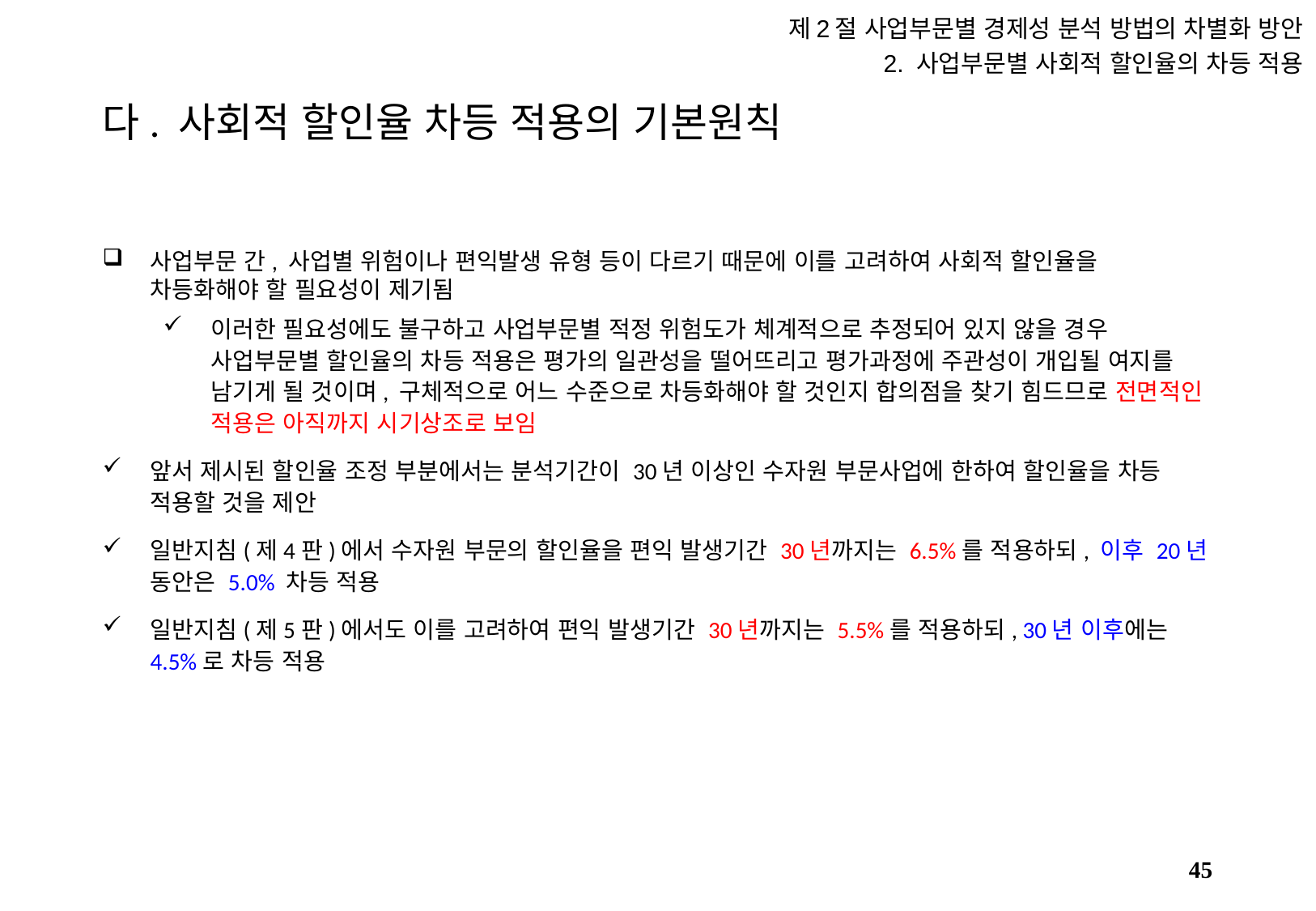

제2절 사업부문별 경제성 분석 방법의 차별화 방안
2. 사업부문별 사회적 할인율의 차등 적용
# 다. 사회적 할인율 차등 적용의 기본원칙
사업부문 간, 사업별 위험이나 편익발생 유형 등이 다르기 때문에 이를 고려하여 사회적 할인율을 차등화해야 할 필요성이 제기됨
이러한 필요성에도 불구하고 사업부문별 적정 위험도가 체계적으로 추정되어 있지 않을 경우 사업부문별 할인율의 차등 적용은 평가의 일관성을 떨어뜨리고 평가과정에 주관성이 개입될 여지를 남기게 될 것이며, 구체적으로 어느 수준으로 차등화해야 할 것인지 합의점을 찾기 힘드므로 전면적인 적용은 아직까지 시기상조로 보임
앞서 제시된 할인율 조정 부분에서는 분석기간이 30년 이상인 수자원 부문사업에 한하여 할인율을 차등 적용할 것을 제안
일반지침(제4판)에서 수자원 부문의 할인율을 편익 발생기간 30년까지는 6.5%를 적용하되, 이후 20년 동안은 5.0% 차등 적용
일반지침(제5판)에서도 이를 고려하여 편익 발생기간 30년까지는 5.5%를 적용하되, 30년 이후에는 4.5%로 차등 적용

45